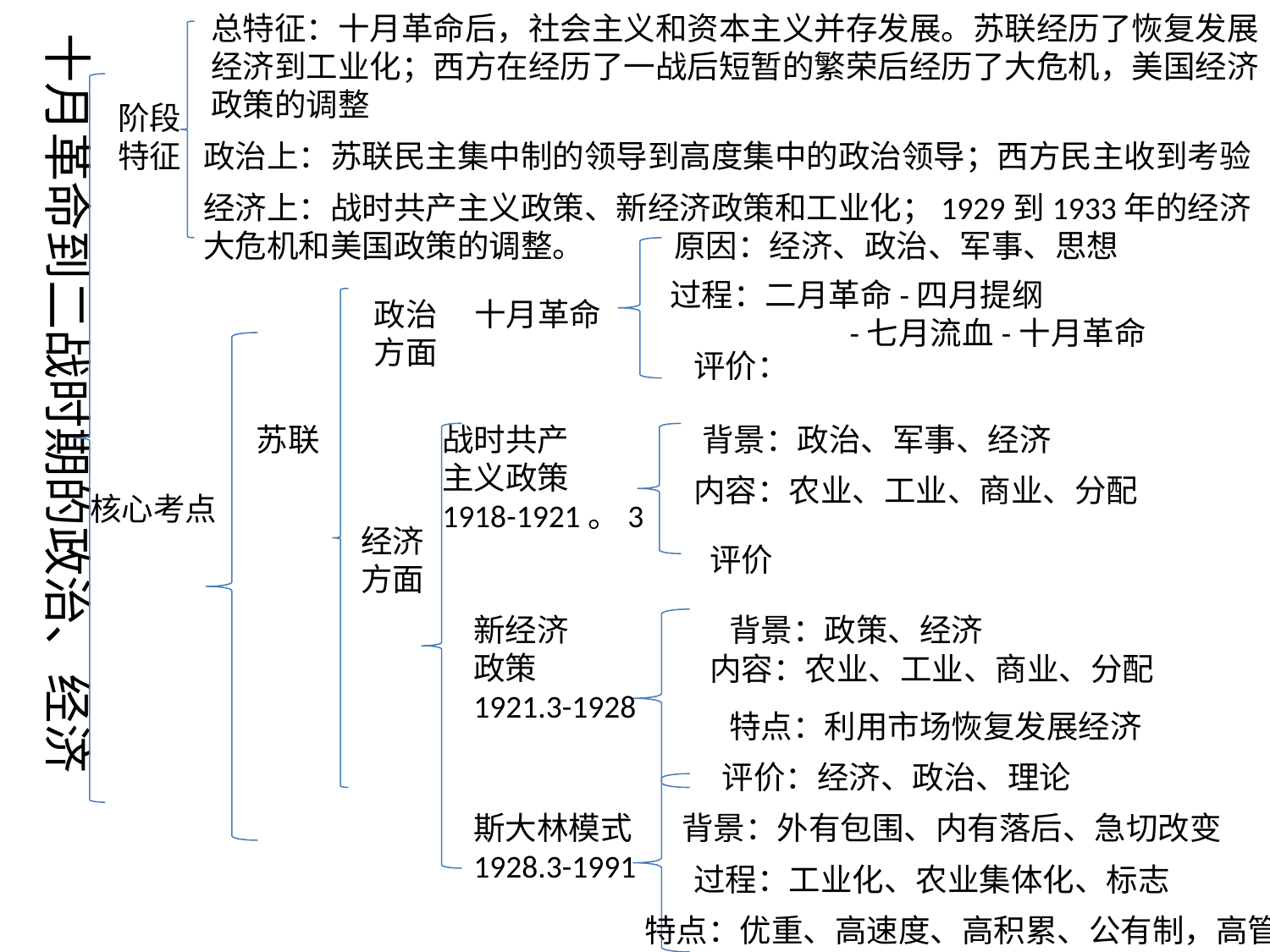

总特征：十月革命后，社会主义和资本主义并存发展。苏联经历了恢复发展经济到工业化；西方在经历了一战后短暂的繁荣后经历了大危机，美国经济政策的调整
十月革命到二战时期的政治、经济

阶段
特征
政治上：苏联民主集中制的领导到高度集中的政治领导；西方民主收到考验
经济上：战时共产主义政策、新经济政策和工业化；1929到1933年的经济大危机和美国政策的调整。
原因：经济、政治、军事、思想

过程：二月革命-四月提纲
                         -七月流血-十月革命

政治
方面
十月革命

评价：
苏联
战时共产
主义政策
1918-1921。3
背景：政治、军事、经济

内容：农业、工业、商业、分配
核心考点
经济
方面
评价
新经济
政策
1921.3-1928
背景：政策、经济

内容：农业、工业、商业、分配
特点：利用市场恢复发展经济
评价：经济、政治、理论

斯大林模式
1928.3-1991
背景：外有包围、内有落后、急切改变
过程：工业化、农业集体化、标志
特点：优重、高速度、高积累、公有制，高管